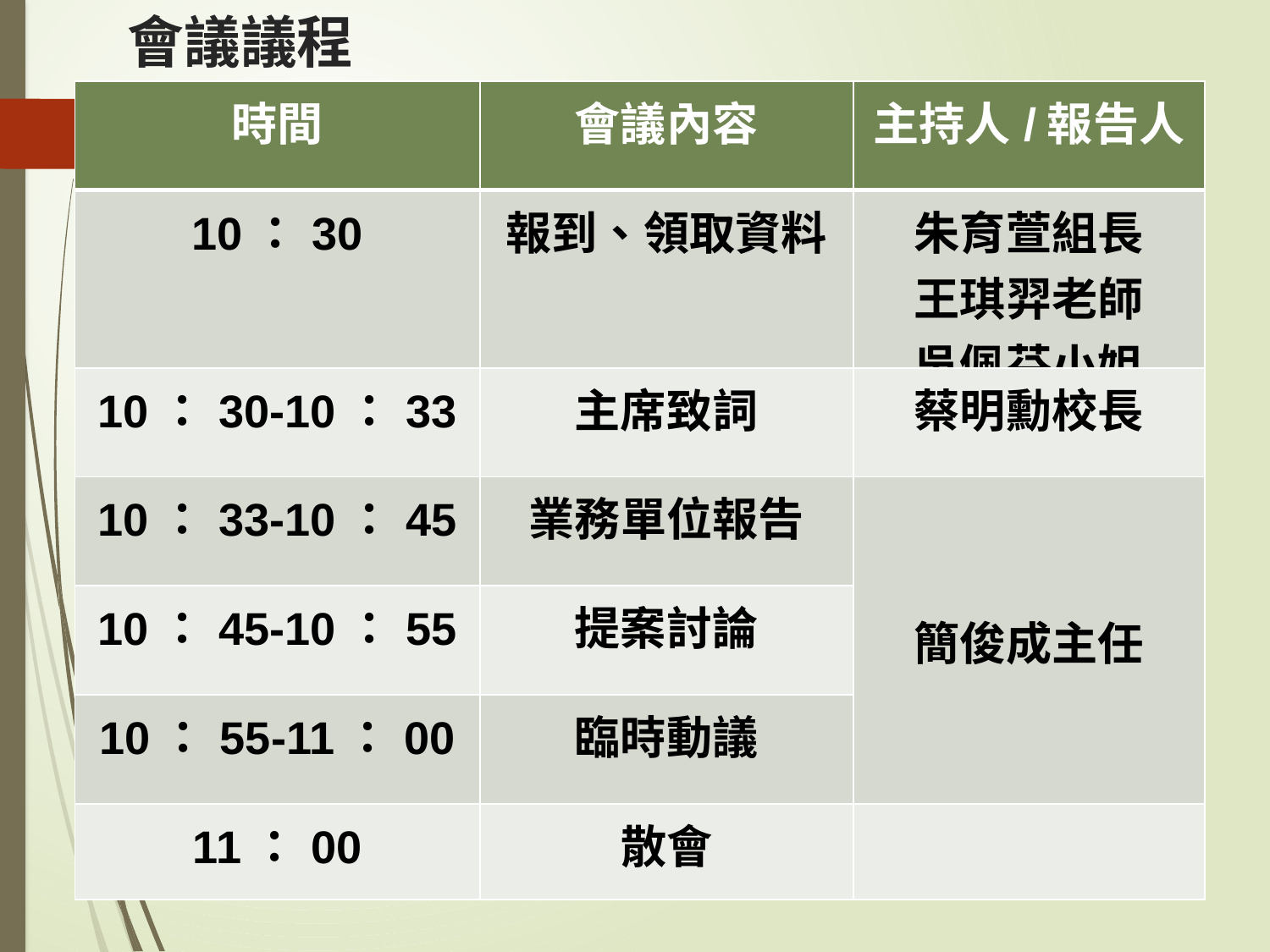

# 會議議程
| 時間 | 會議內容 | 主持人/報告人 |
| --- | --- | --- |
| 10：30 | 報到、領取資料 | 朱育萱組長 王琪羿老師 吳佩芬小姐 |
| 10：30-10：33 | 主席致詞 | 蔡明勳校長 |
| 10：33-10：45 | 業務單位報告 | 簡俊成主任 |
| 10：45-10：55 | 提案討論 |  |
| 10：55-11：00 | 臨時動議 |  |
| 11：00 | 散會 |  |